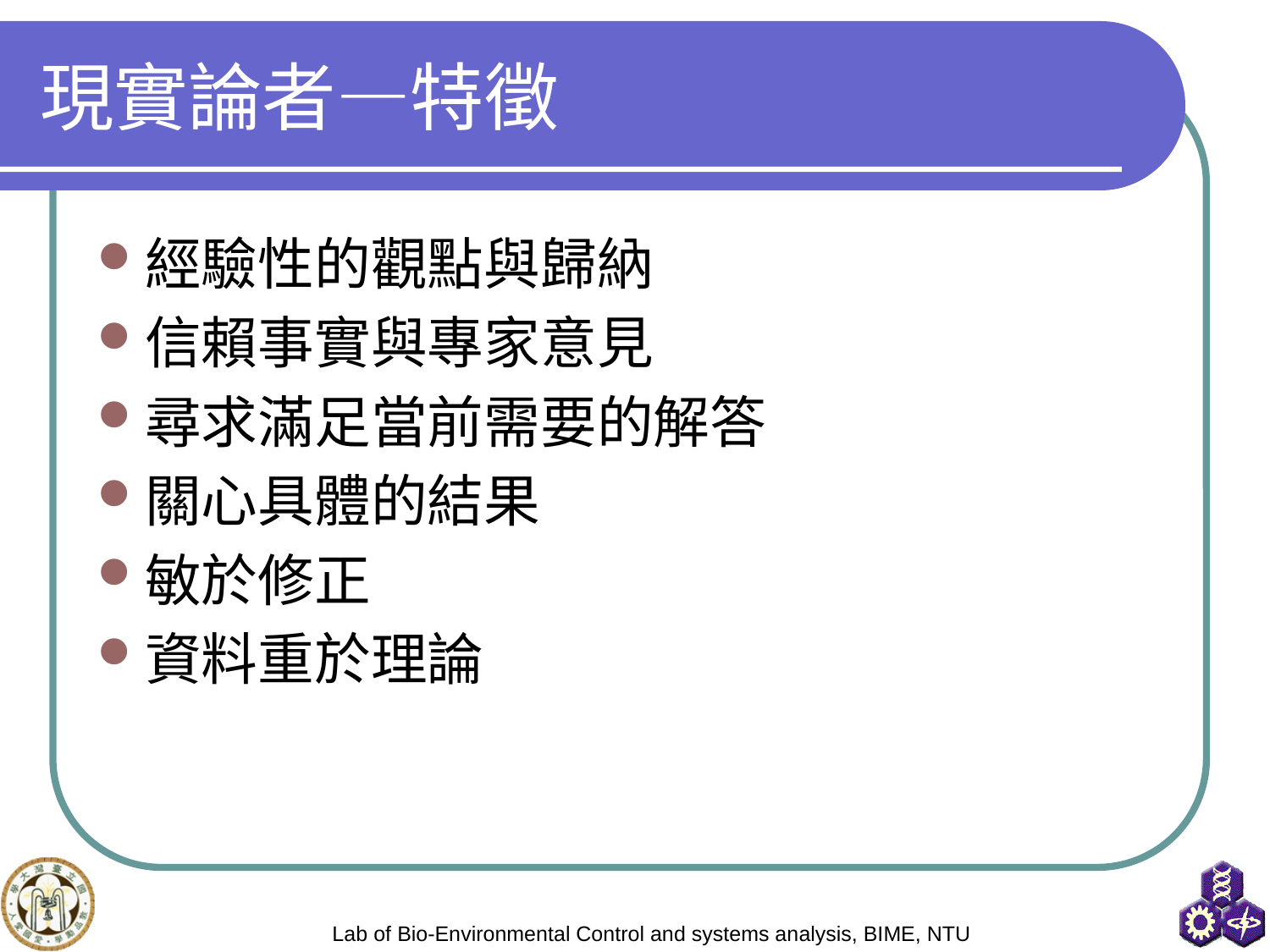

# 現實論者—特徵
經驗性的觀點與歸納
信賴事實與專家意見
尋求滿足當前需要的解答
關心具體的結果
敏於修正
資料重於理論